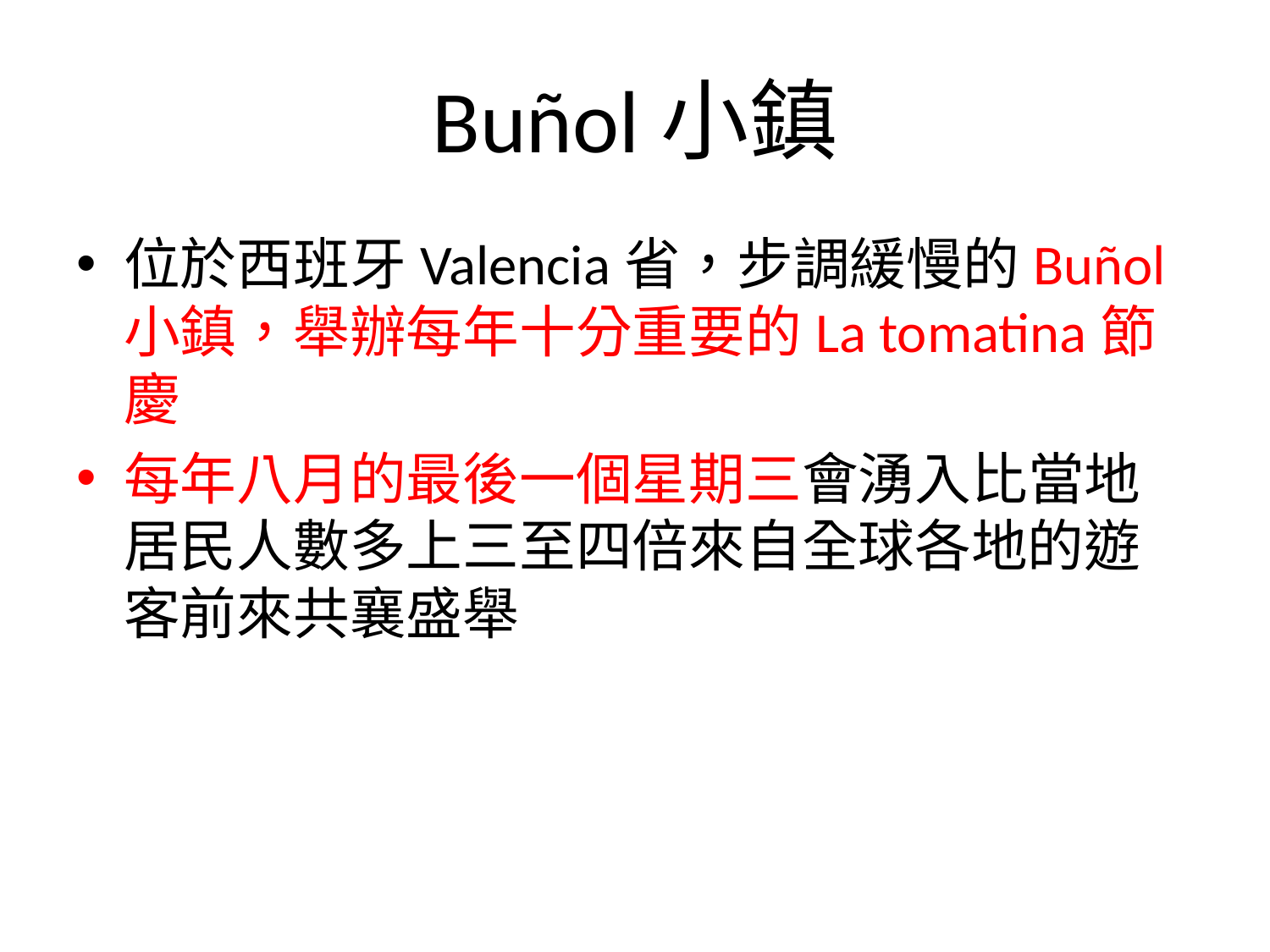

# Buñol小鎮
位於西班牙Valencia省，步調緩慢的Buñol小鎮，​舉辦每年十分重要的La tomatina節慶
每年八月的最後一個星期三會湧入比當地居民人數多上三至四倍來自全球各地的遊客前來共襄盛舉